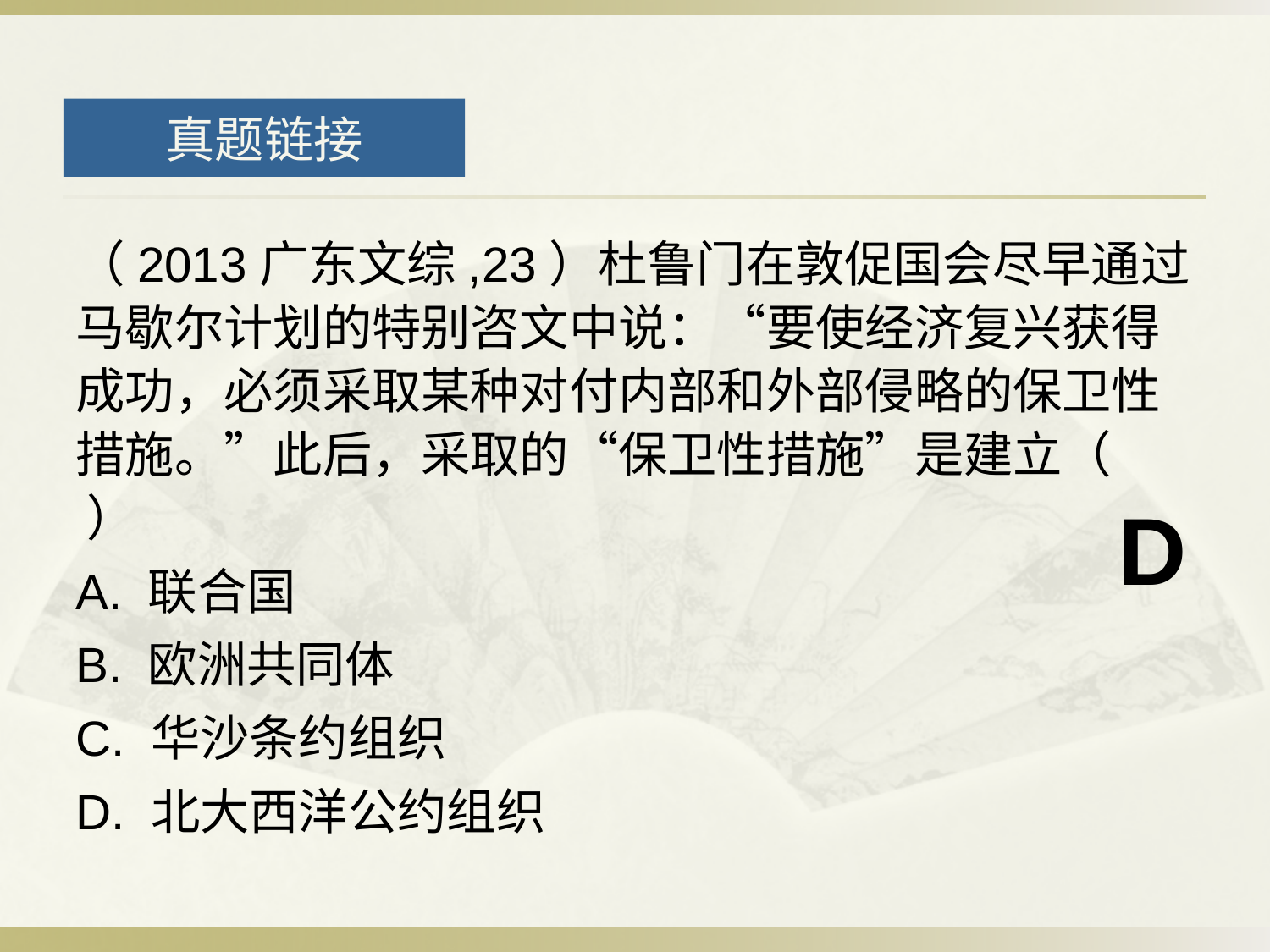

真题链接
（2013广东文综,23）杜鲁门在敦促国会尽早通过马歇尔计划的特别咨文中说：“要使经济复兴获得成功，必须采取某种对付内部和外部侵略的保卫性措施。”此后，采取的“保卫性措施”是建立（   ）
A. 联合国
B. 欧洲共同体
C. 华沙条约组织
D. 北大西洋公约组织

D